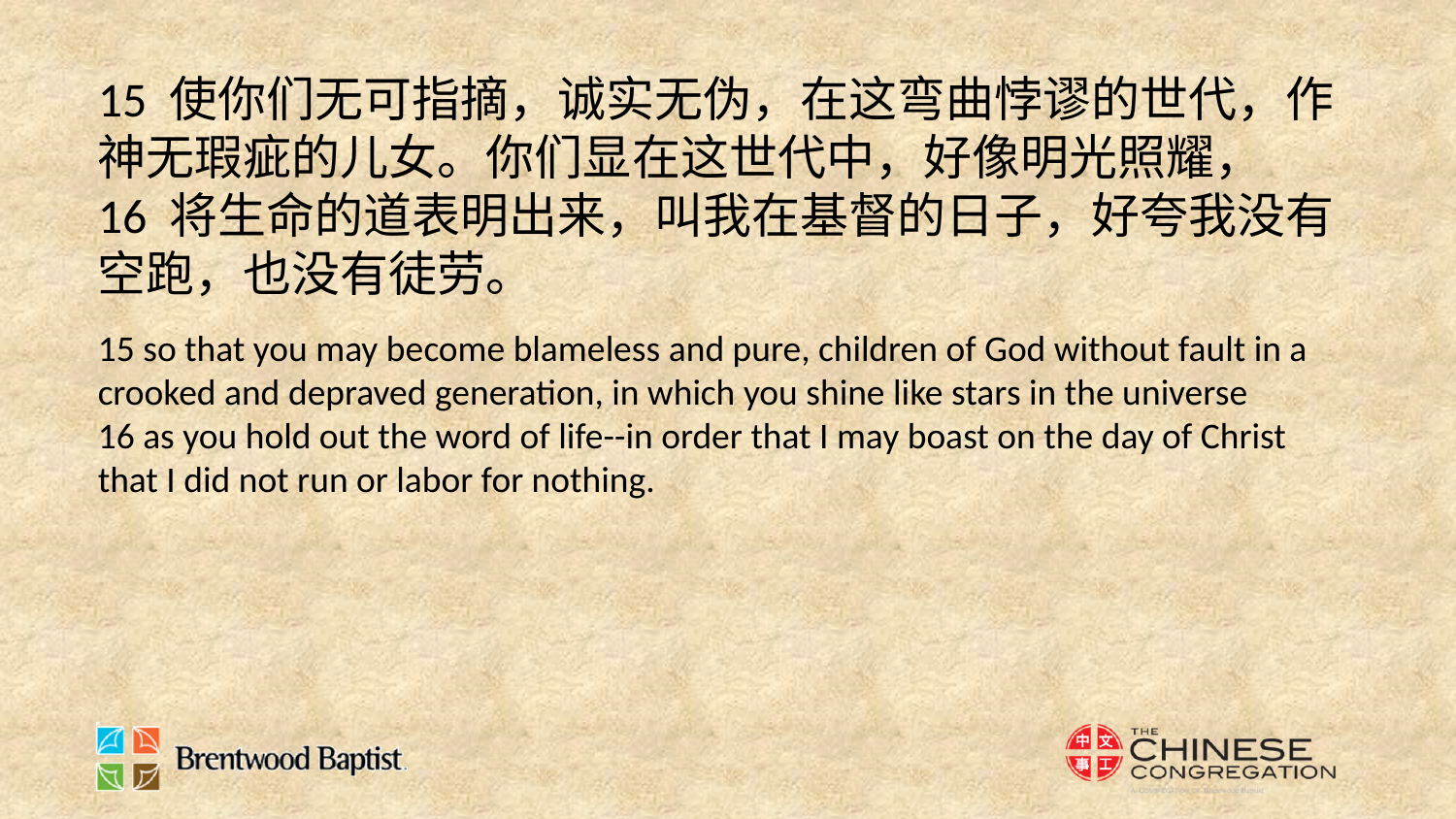

15 使你们无可指摘，诚实无伪，在这弯曲悖谬的世代，作神无瑕疵的儿女。你们显在这世代中，好像明光照耀，
16 将生命的道表明出来，叫我在基督的日子，好夸我没有空跑，也没有徒劳。

15 so that you may become blameless and pure, children of God without fault in a crooked and depraved generation, in which you shine like stars in the universe
16 as you hold out the word of life--in order that I may boast on the day of Christ that I did not run or labor for nothing.